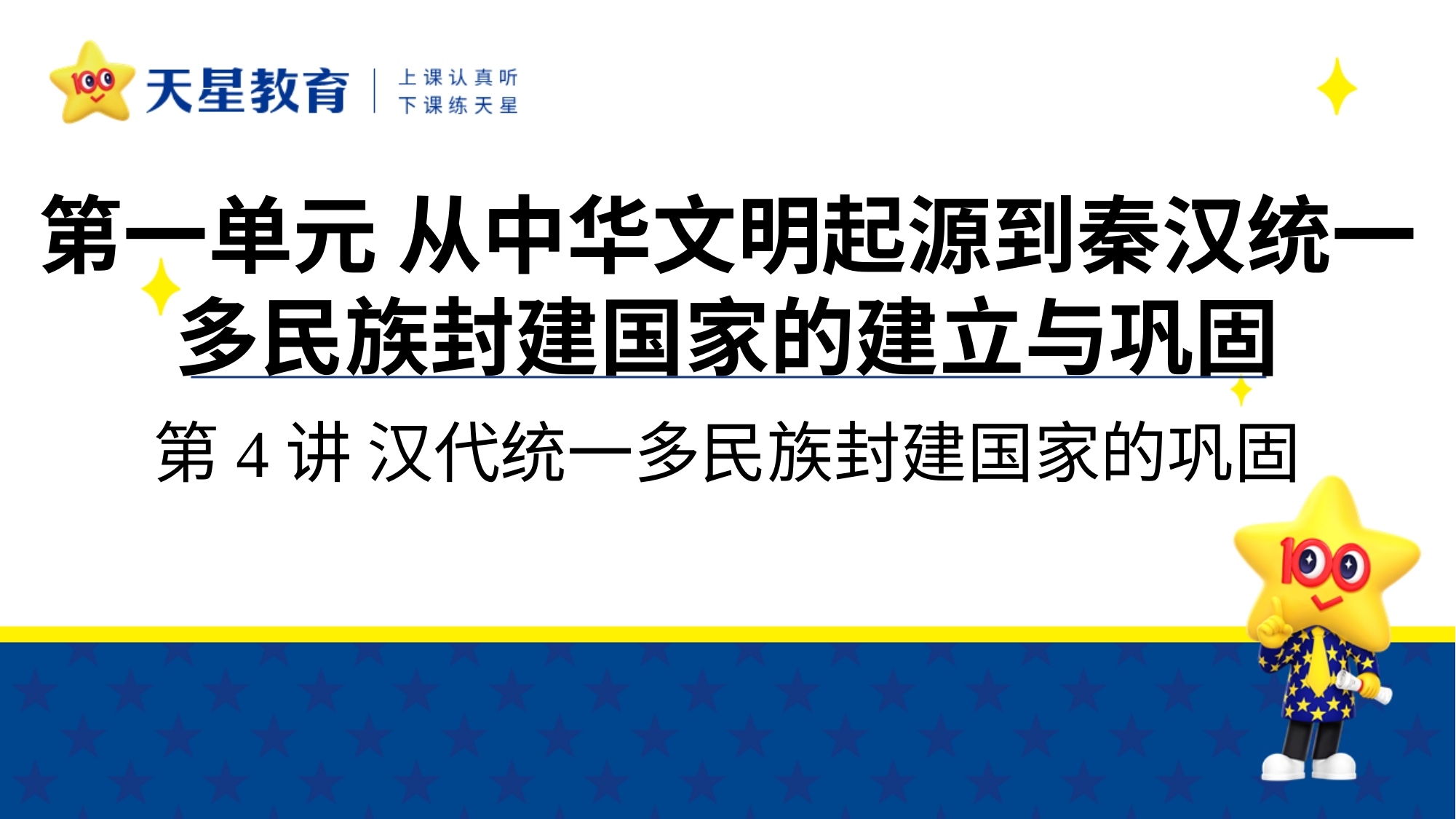

第一单元 从中华文明起源到秦汉统一多民族封建国家的建立与巩固
第4讲 汉代统一多民族封建国家的巩固